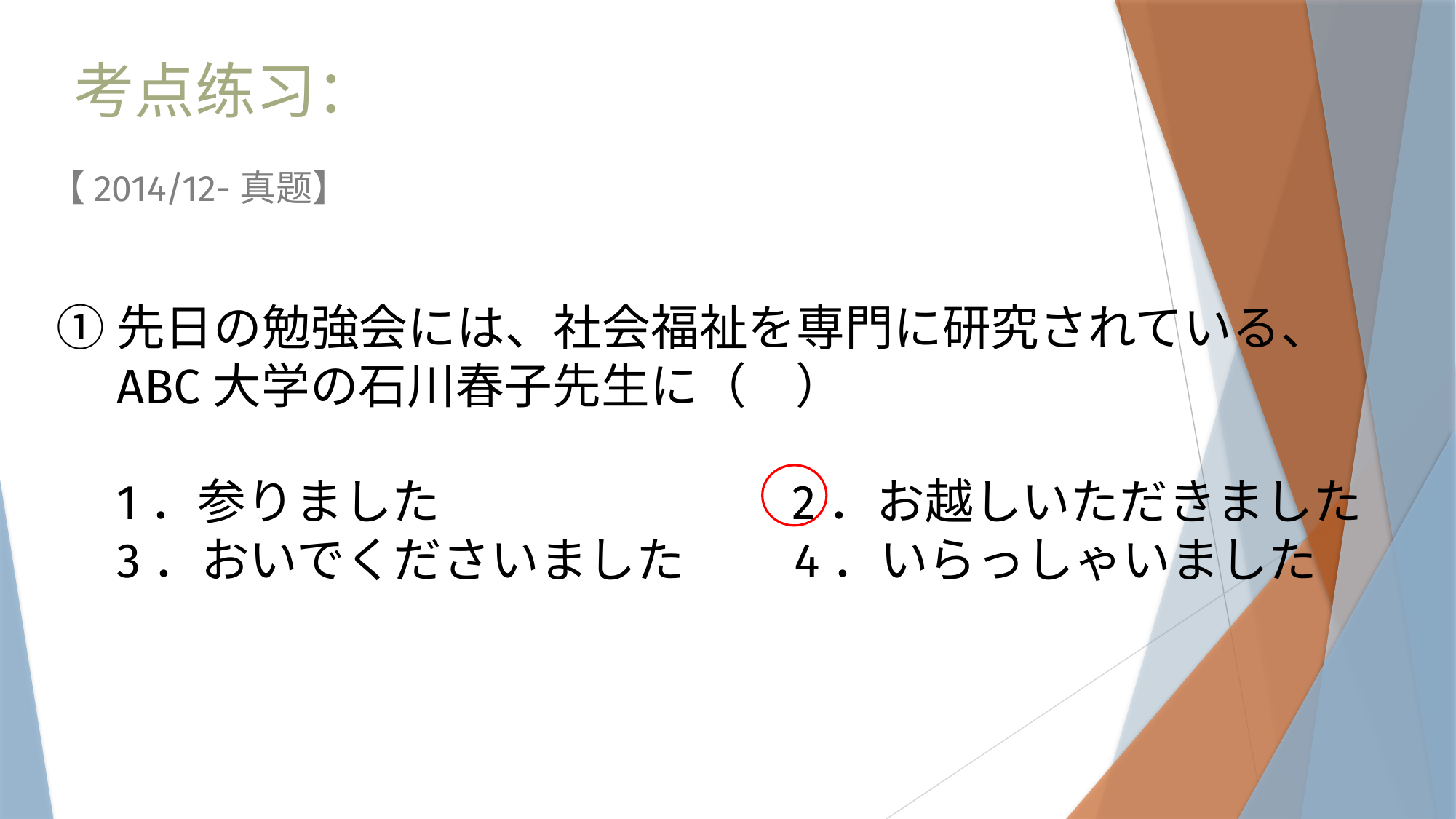

考点练习：
【2014/12-真题】
①先日の勉強会には、社会福祉を専門に研究されている、
　ABC大学の石川春子先生に（　）

　1．参りました　　　　　　　2．お越しいただきました
　3．おいでくださいました　　4．いらっしゃいました